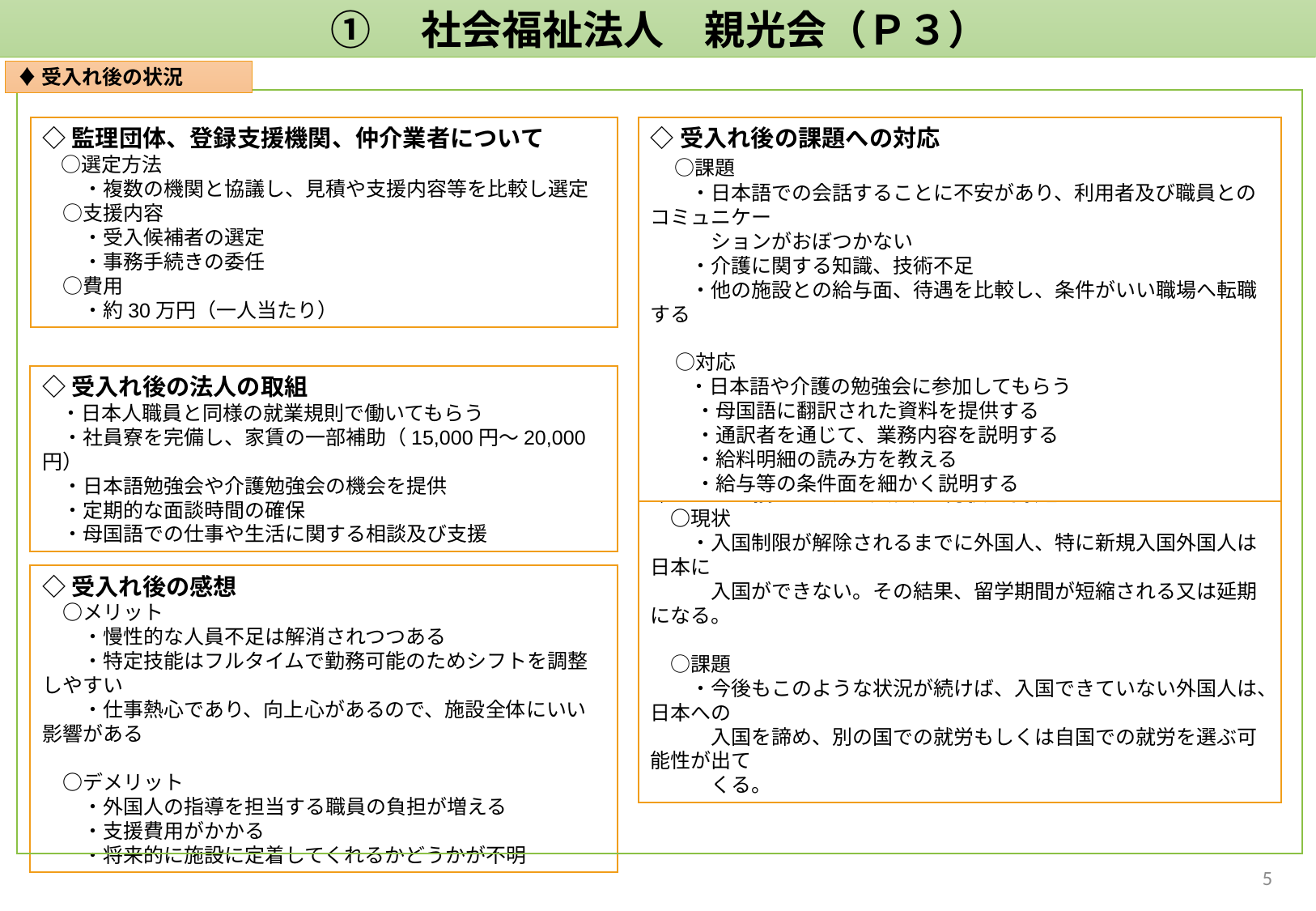

①　社会福祉法人　親光会（Ｐ３）
♦受入れ後の状況

◇監理団体、登録支援機関、仲介業者について
　○選定方法
　　・複数の機関と協議し、見積や支援内容等を比較し選定
　○支援内容
　　・受入候補者の選定
　　・事務手続きの委任
　○費用
　　・約30万円（一人当たり）
◇受入れ後の課題への対応
　○課題
　　・日本語での会話することに不安があり、利用者及び職員とのコミュニケー
　　　ションがおぼつかない
　　・介護に関する知識、技術不足
　　・他の施設との給与面、待遇を比較し、条件がいい職場へ転職する

　 ○対応
 　  ・日本語や介護の勉強会に参加してもらう
　　 ・母国語に翻訳された資料を提供する
　　 ・通訳者を通じて、業務内容を説明する
　　 ・給料明細の読み方を教える
　　 ・給与等の条件面を細かく説明する
◇受入れ後の法人の取組
　・日本人職員と同様の就業規則で働いてもらう
　・社員寮を完備し、家賃の一部補助（15,000円～20,000円）
　・日本語勉強会や介護勉強会の機会を提供
　・定期的な面談時間の確保
　・母国語での仕事や生活に関する相談及び支援
◇コロナ禍における受入の現状と課題
　○現状
　　・入国制限が解除されるまでに外国人、特に新規入国外国人は日本に
　　　入国ができない。その結果、留学期間が短縮される又は延期になる。

　○課題
　　・今後もこのような状況が続けば、入国できていない外国人は、日本への
　　　入国を諦め、別の国での就労もしくは自国での就労を選ぶ可能性が出て
　　　くる。
◇受入れ後の感想
　○メリット
　　・慢性的な人員不足は解消されつつある
　　・特定技能はフルタイムで勤務可能のためシフトを調整しやすい
　　・仕事熱心であり、向上心があるので、施設全体にいい影響がある

　○デメリット
　　・外国人の指導を担当する職員の負担が増える
　　・支援費用がかかる
　　・将来的に施設に定着してくれるかどうかが不明
5